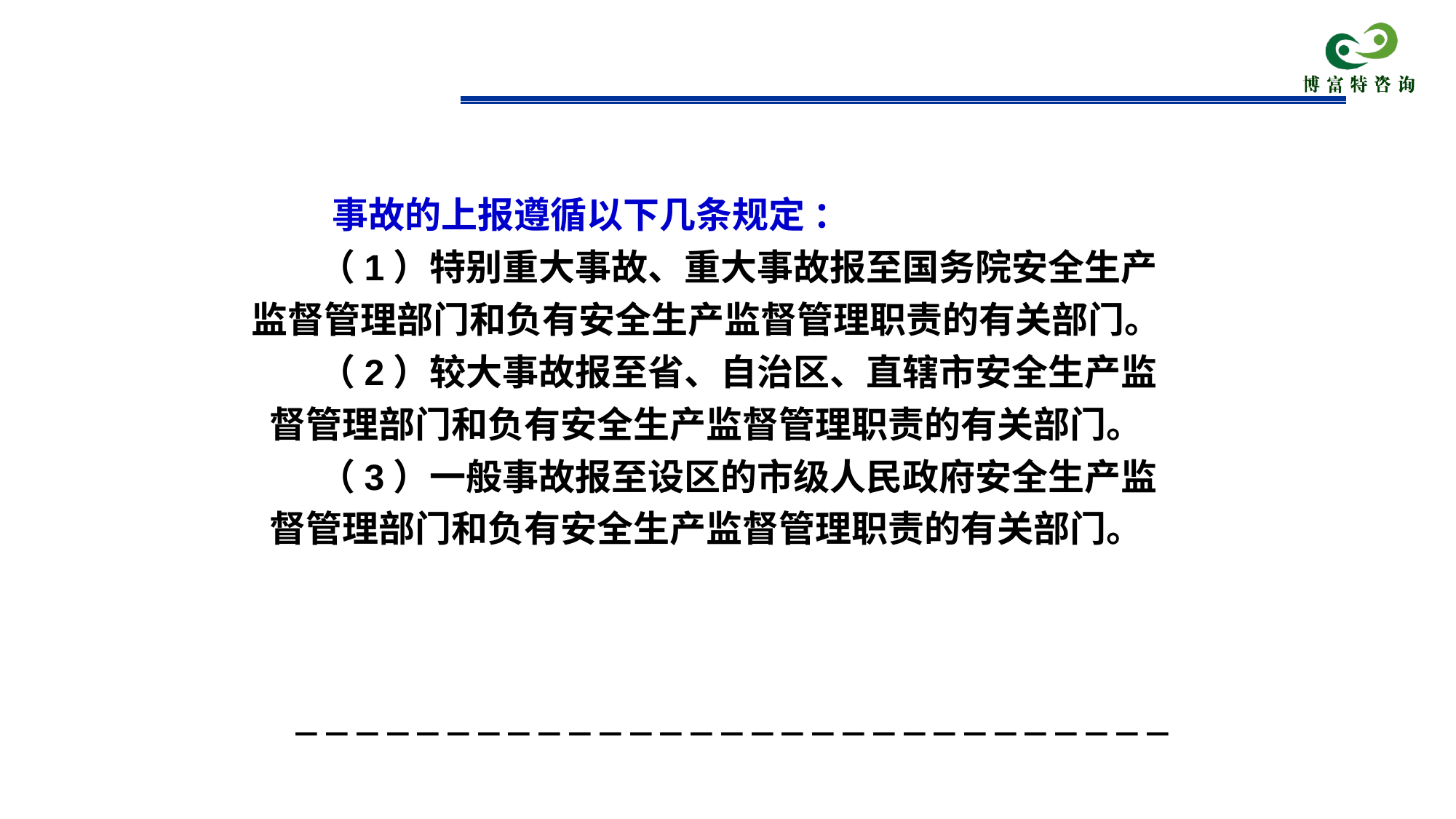

事故的上报遵循以下几条规定 ：
（1）特别重大事故、重大事故报至国务院安全生产监督管理部门和负有安全生产监督管理职责的有关部门。
（2）较大事故报至省、自治区、直辖市安全生产监督管理部门和负有安全生产监督管理职责的有关部门。
（3）一般事故报至设区的市级人民政府安全生产监督管理部门和负有安全生产监督管理职责的有关部门。

－－－－－－－－－－－－－－－－－－－－－－－－－－－－－